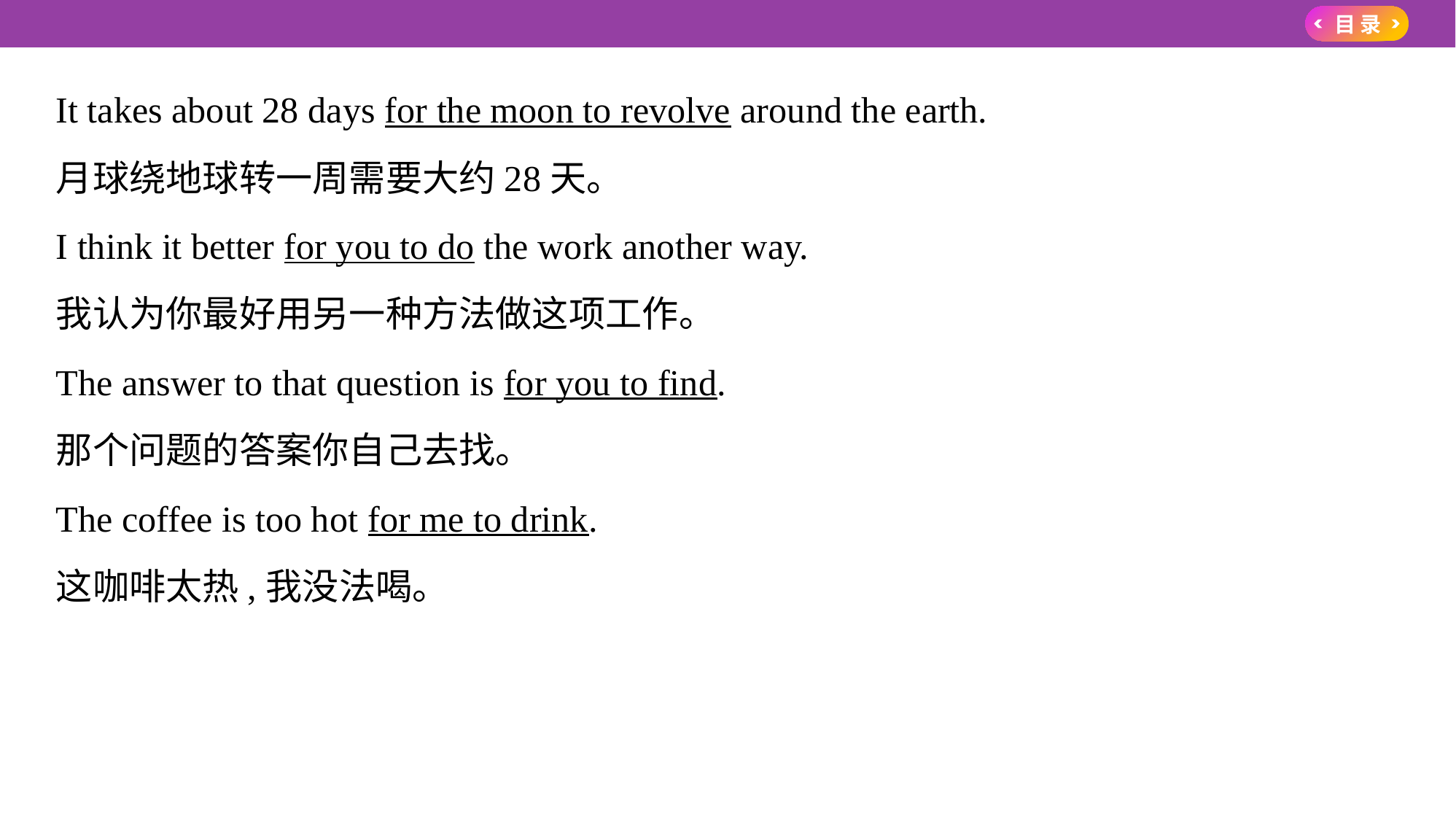

It takes about 28 days for the moon to revolve around the earth.
月球绕地球转一周需要大约28天。
I think it better for you to do the work another way.
我认为你最好用另一种方法做这项工作。
The answer to that question is for you to find.
那个问题的答案你自己去找。
The coffee is too hot for me to drink.
这咖啡太热,我没法喝。